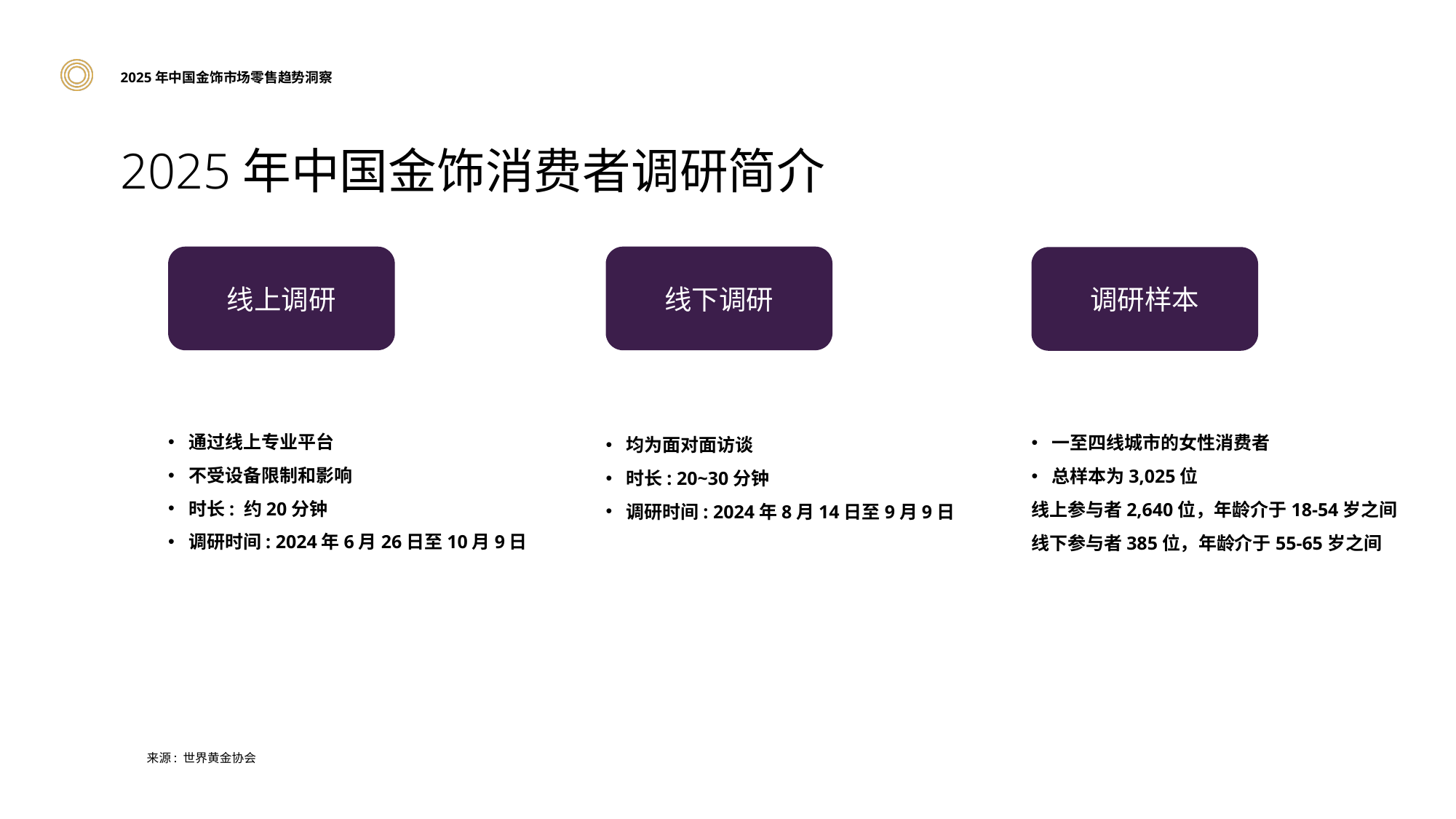

2025年中国金饰市场零售趋势洞察
# 2025年中国金饰消费者调研简介
线上调研
线下调研
调研样本
通过线上专业平台
不受设备限制和影响
时长: 约20分钟
调研时间: 2024年6月26日至10月9日
一至四线城市的女性消费者
总样本为3,025位
线上参与者2,640位，年龄介于18-54岁之间
线下参与者385位，年龄介于55-65岁之间
均为面对面访谈
时长: 20~30分钟
调研时间: 2024年8月14日至9月9日

来源: 世界黄金协会